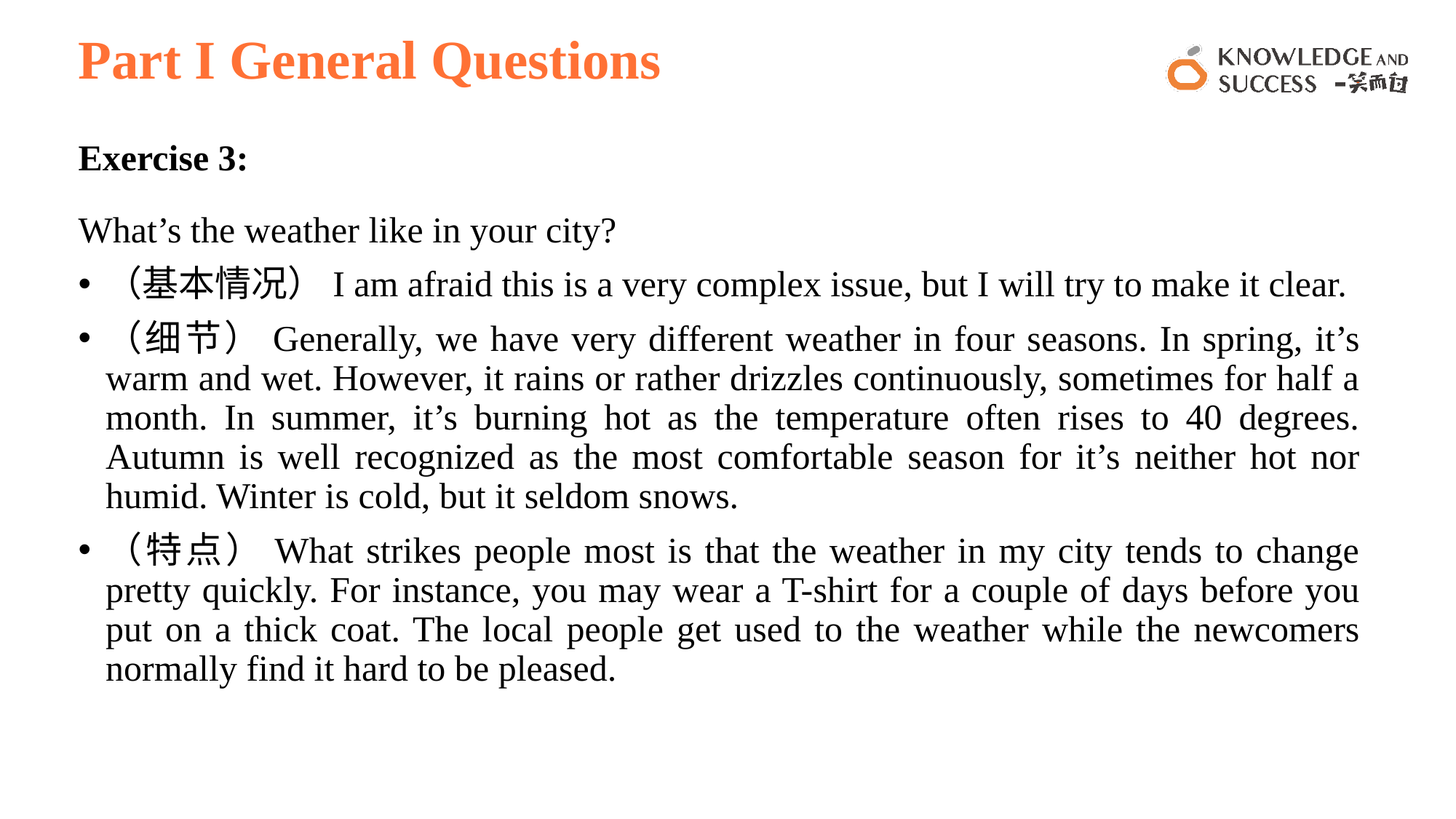

# Part I General Questions
Exercise 3:
What’s the weather like in your city?
（基本情况）I am afraid this is a very complex issue, but I will try to make it clear.
（细节）Generally, we have very different weather in four seasons. In spring, it’s warm and wet. However, it rains or rather drizzles continuously, sometimes for half a month. In summer, it’s burning hot as the temperature often rises to 40 degrees. Autumn is well recognized as the most comfortable season for it’s neither hot nor humid. Winter is cold, but it seldom snows.
（特点）What strikes people most is that the weather in my city tends to change pretty quickly. For instance, you may wear a T-shirt for a couple of days before you put on a thick coat. The local people get used to the weather while the newcomers normally find it hard to be pleased.